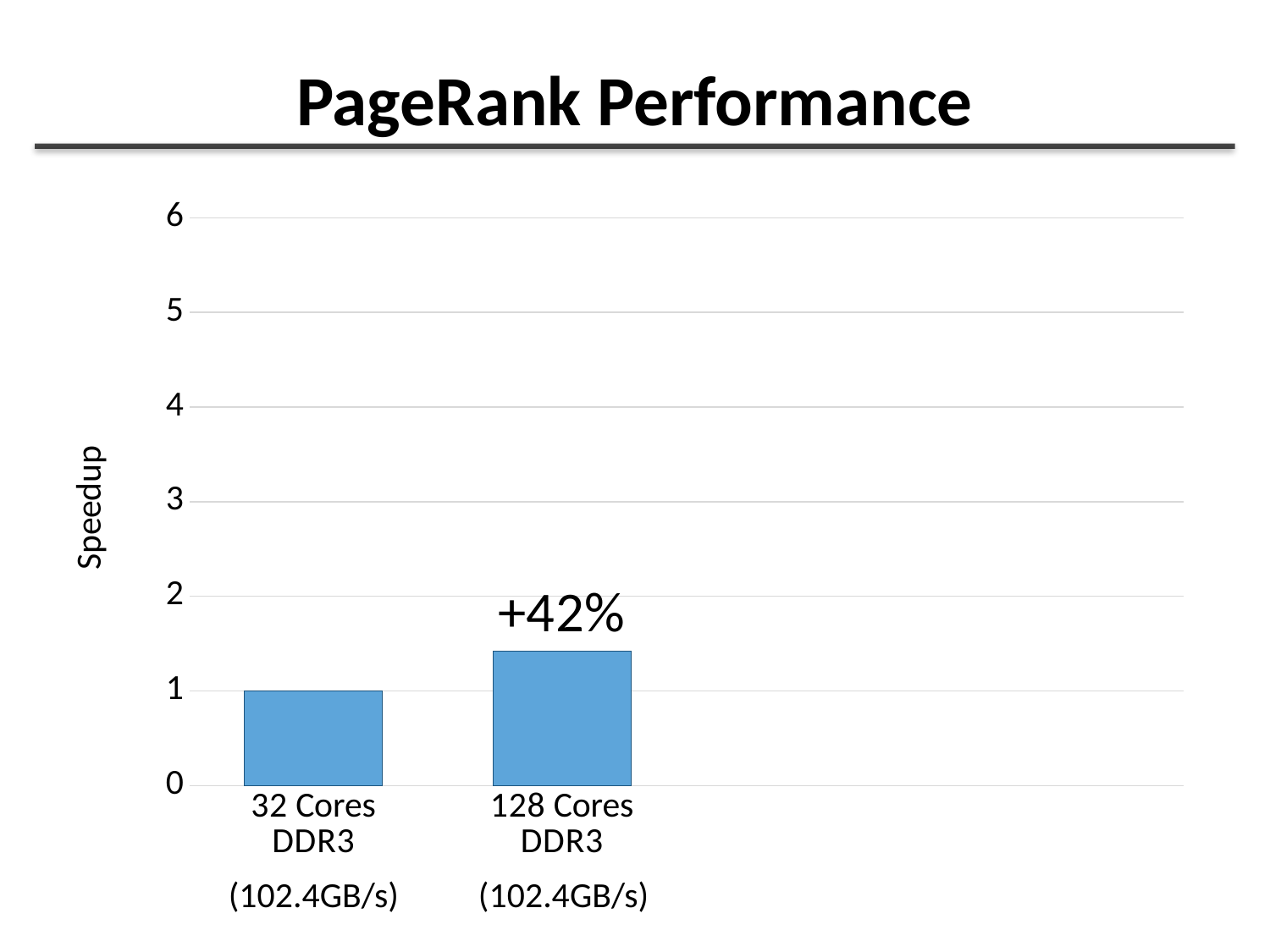

# PageRank Performance

### Chart

| Category | 열3 |
|---|---|
| 32 Cores
DDR3 | 1.0 |
| 128 Cores
DDR3 | 1.420607344 |
(102.4GB/s)
(102.4GB/s)